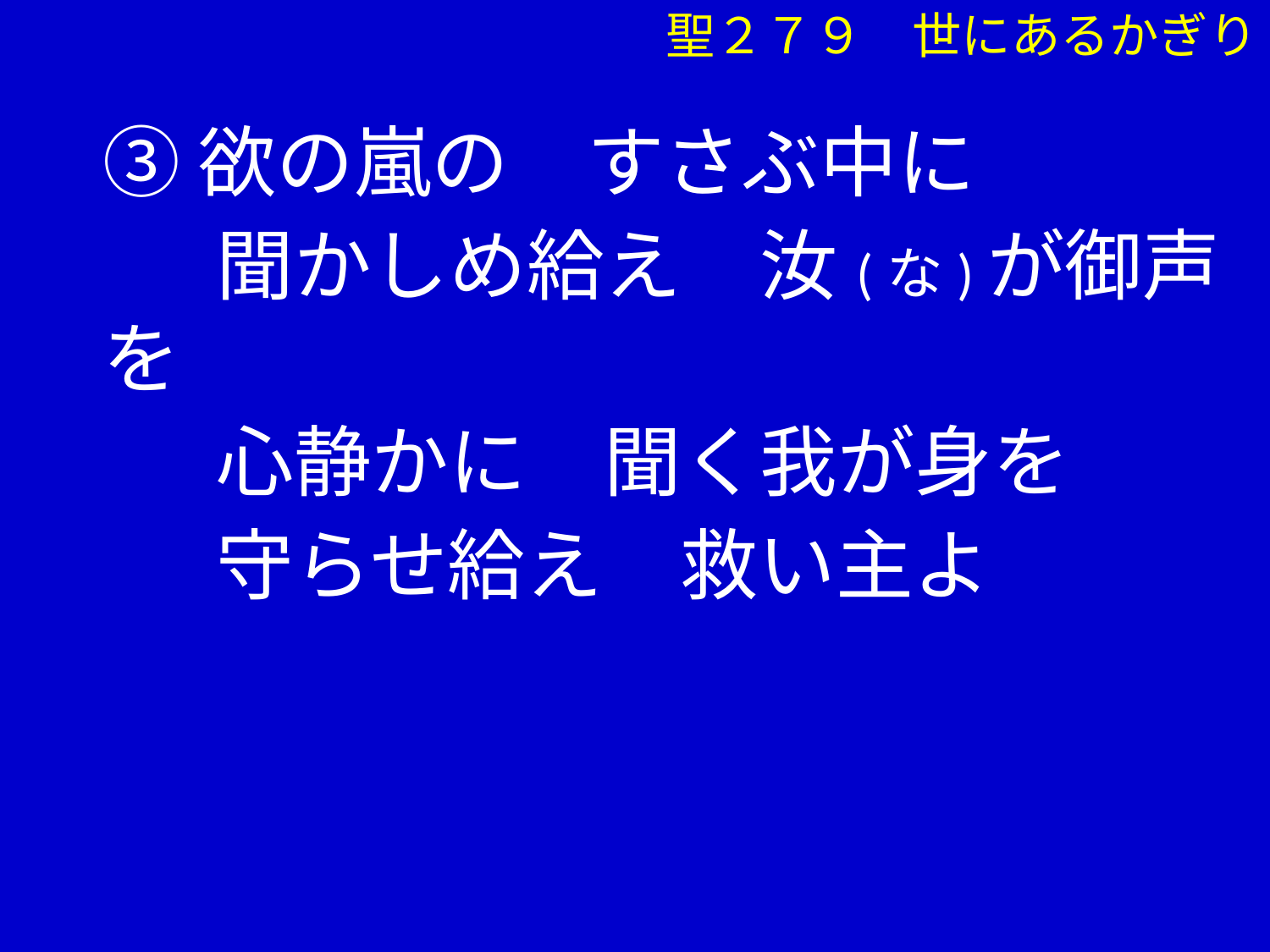

③欲の嵐の　すさぶ中に
 　聞かしめ給え　汝(な)が御声を
 　心静かに　聞く我が身を
 　守らせ給え　救い主よ
聖２７９　世にあるかぎり